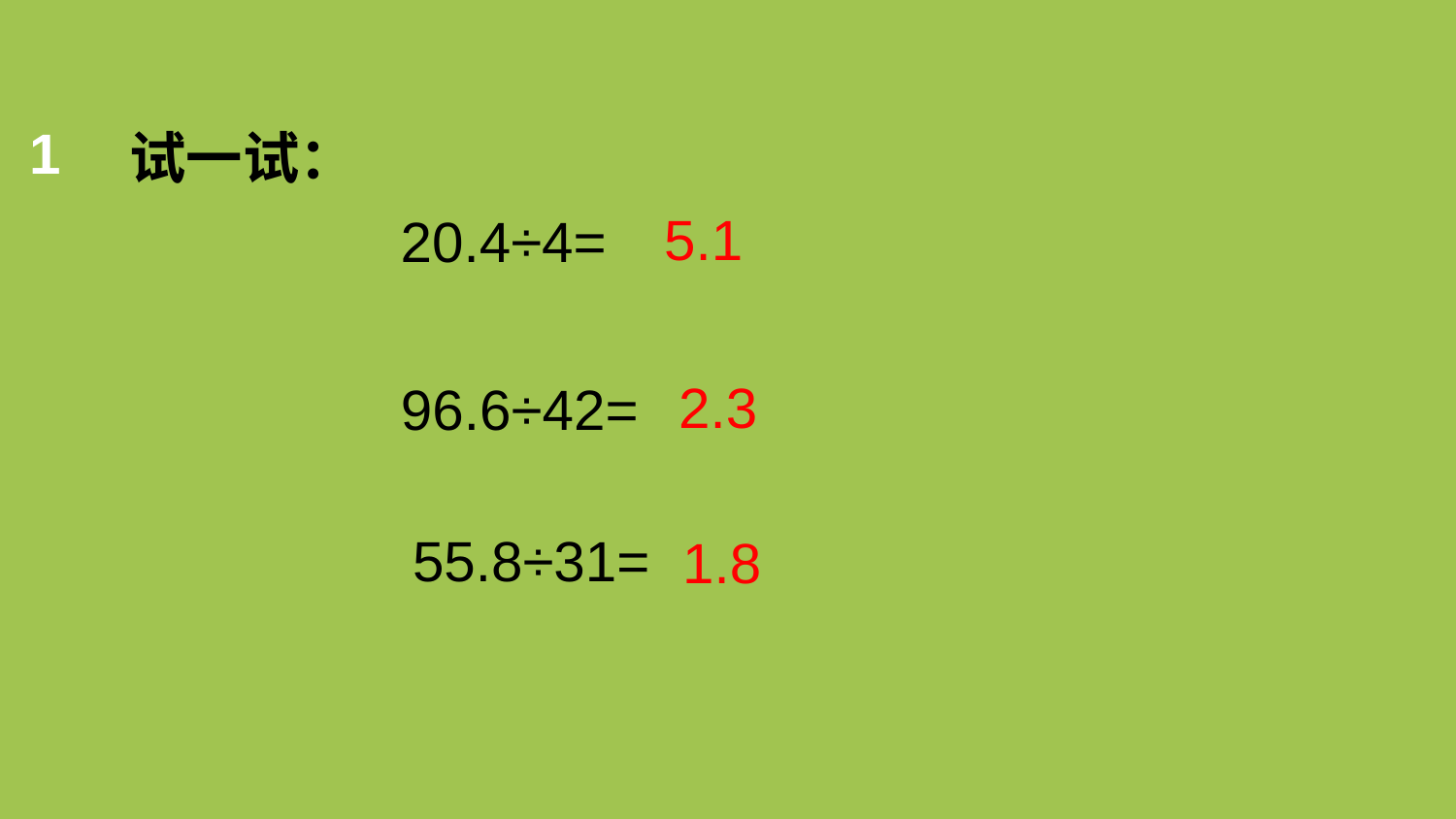

1
试一试：
5.1
20.4÷4=
96.6÷42=
55.8÷31=
2.3
1.8